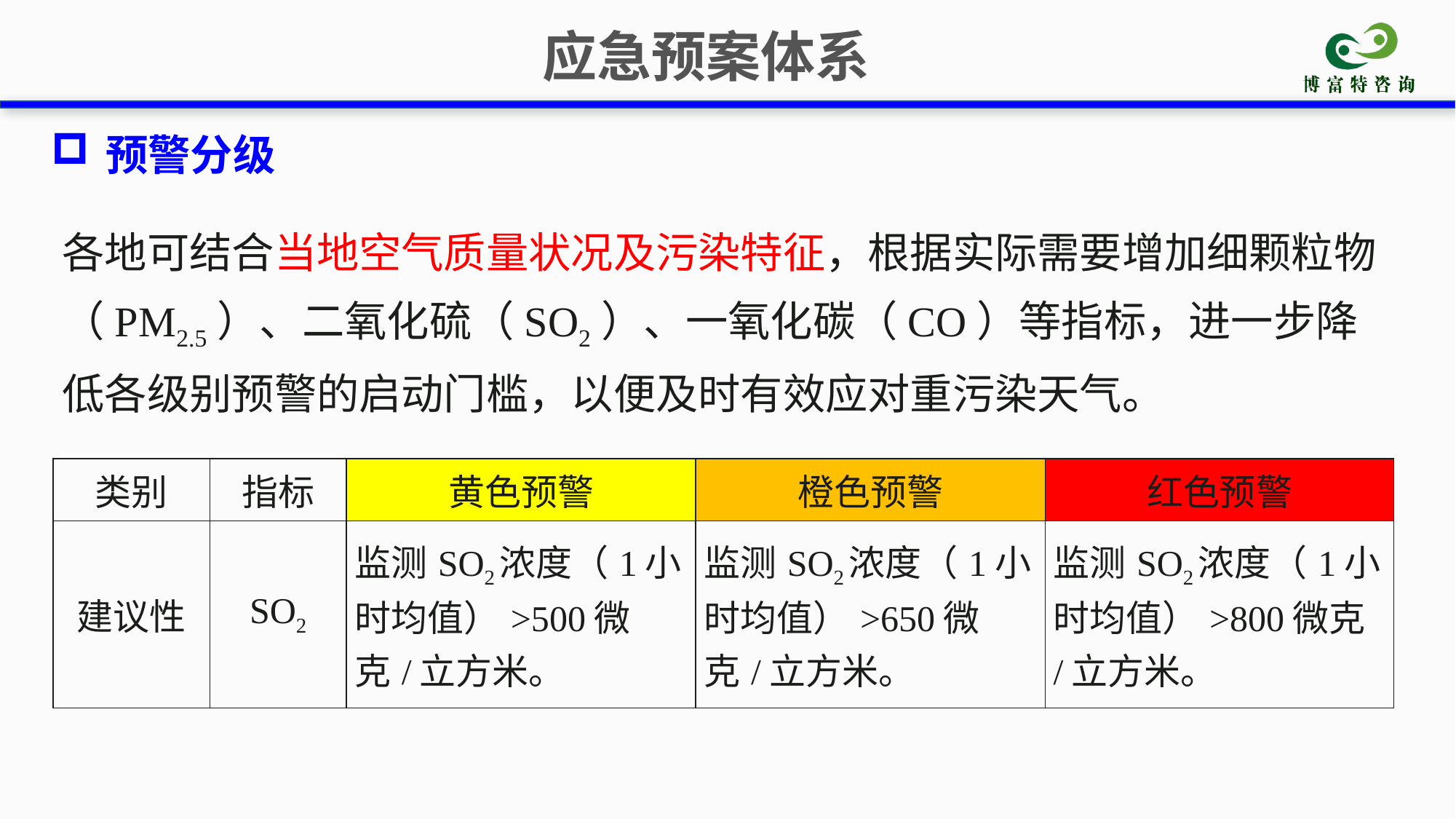

应急预案体系

预警分级
各地可结合当地空气质量状况及污染特征，根据实际需要增加细颗粒物（PM2.5）、二氧化硫（SO2）、一氧化碳（CO）等指标，进一步降低各级别预警的启动门槛，以便及时有效应对重污染天气。
| 类别 | 指标 | 黄色预警 | 橙色预警 | 红色预警 |
| --- | --- | --- | --- | --- |
| 建议性 | SO2 | 监测SO2浓度（1小时均值）>500微克/立方米。 | 监测SO2浓度（1小时均值）>650微克/立方米。 | 监测SO2浓度（1小时均值）>800微克/立方米。 |